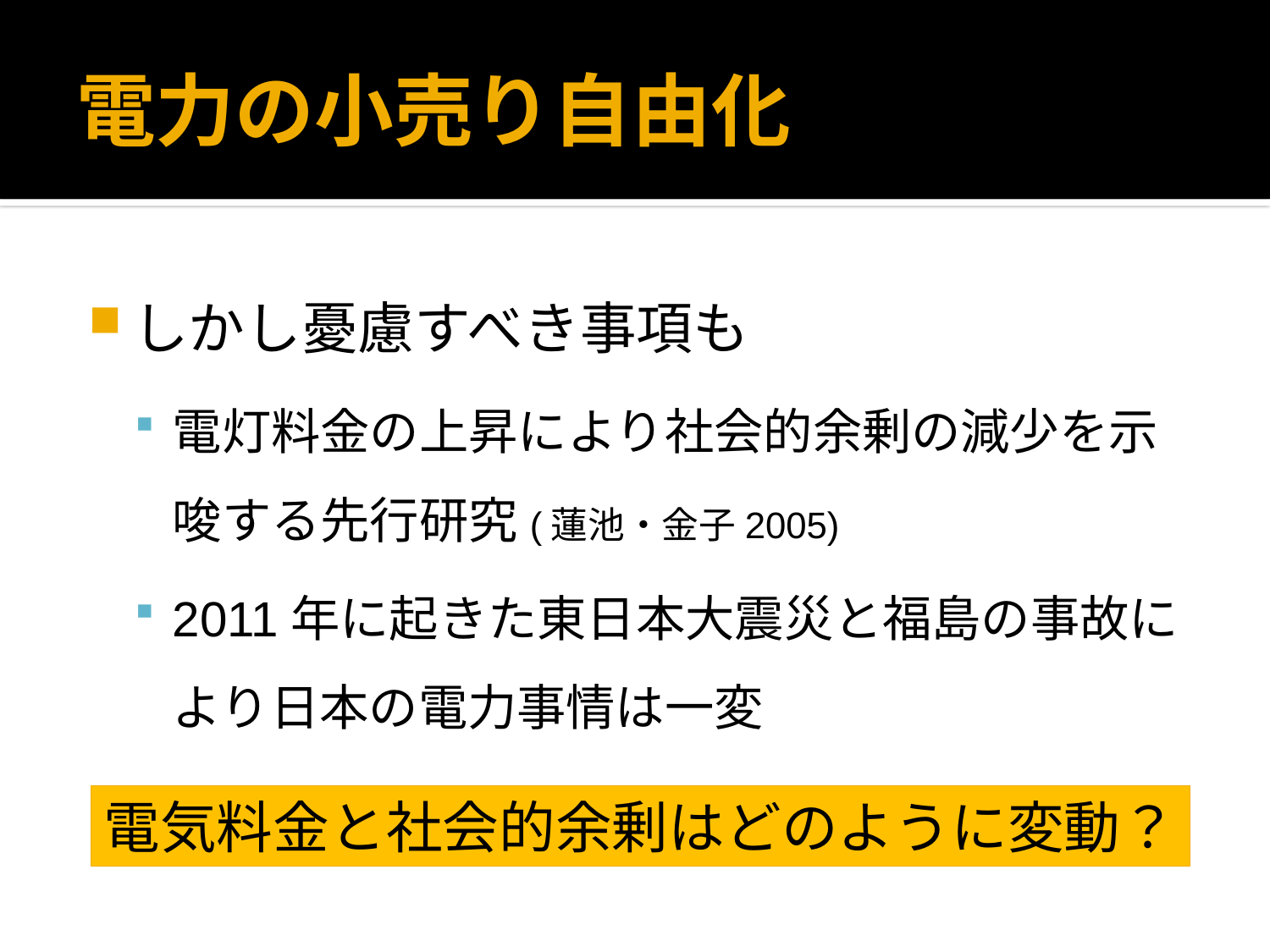

# 電力の小売り自由化
しかし憂慮すべき事項も
電灯料金の上昇により社会的余剰の減少を示唆する先行研究(蓮池・金子2005)
2011年に起きた東日本大震災と福島の事故により日本の電力事情は一変

電気料金と社会的余剰はどのように変動？